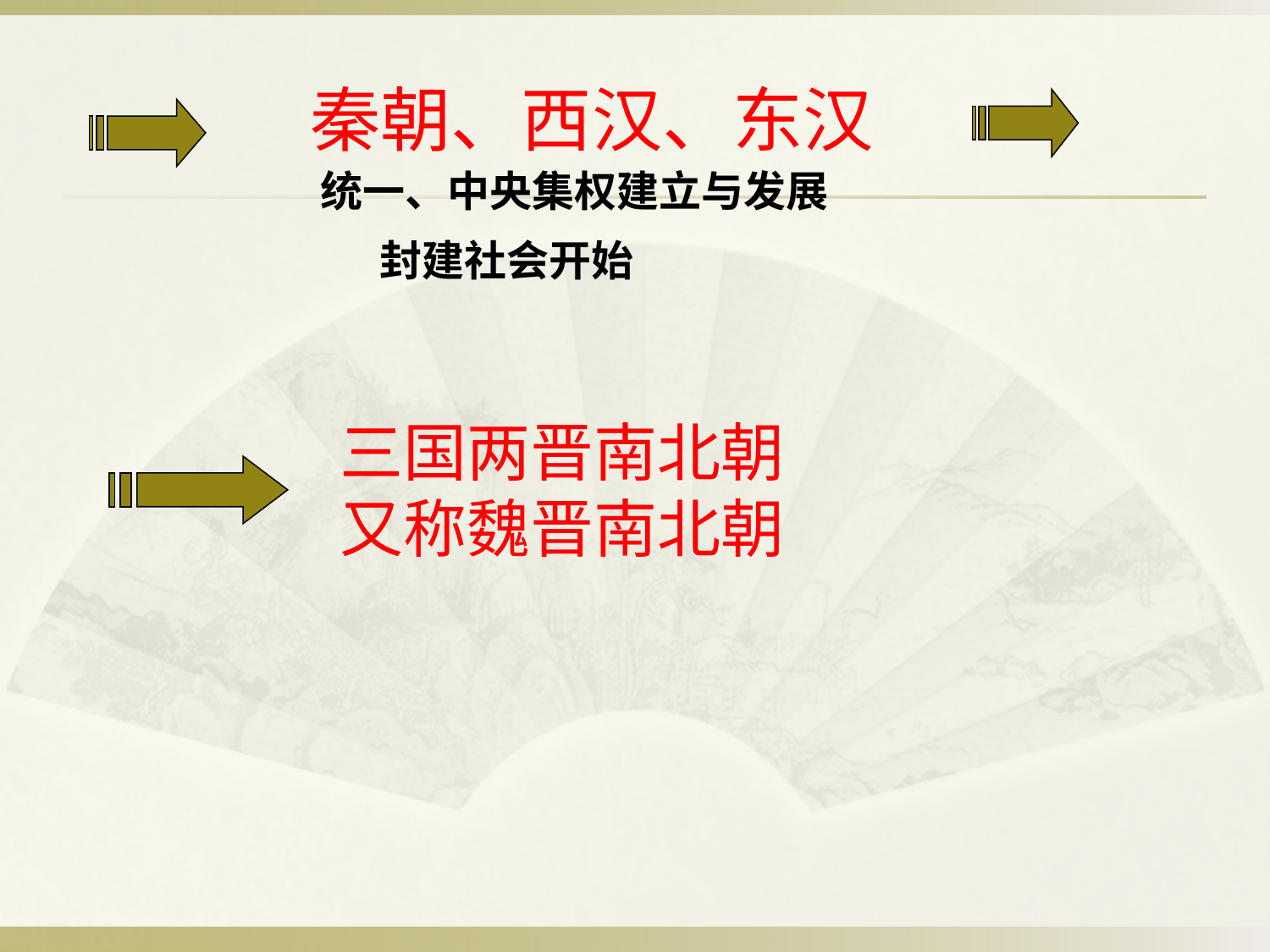

秦朝、西汉、东汉

统一、中央集权建立与发展
封建社会开始
三国两晋南北朝
又称魏晋南北朝